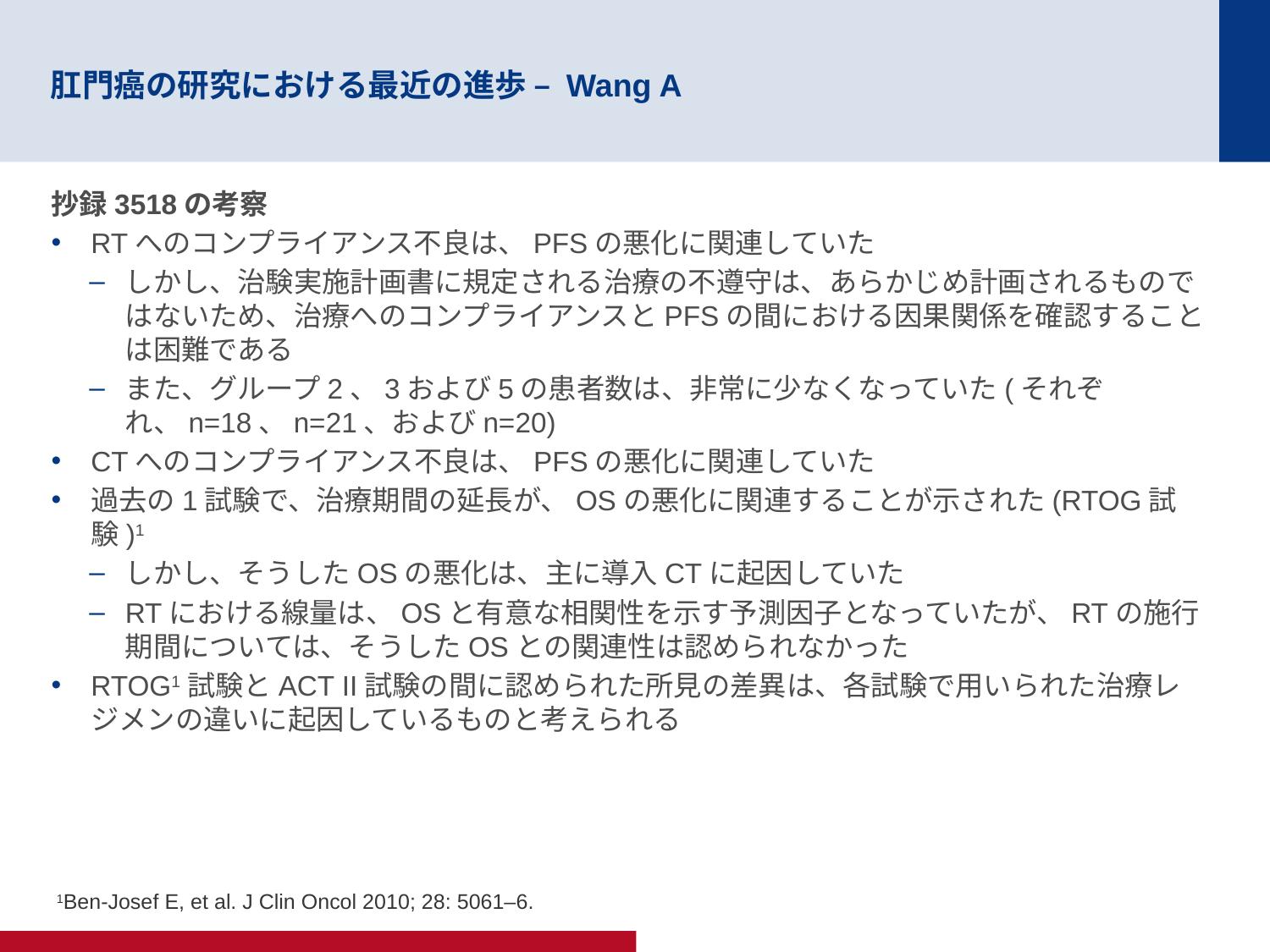

# 肛門癌の研究における最近の進歩 – Wang A
抄録3518の考察
RTへのコンプライアンス不良は、PFSの悪化に関連していた
しかし、治験実施計画書に規定される治療の不遵守は、あらかじめ計画されるものではないため、治療へのコンプライアンスとPFSの間における因果関係を確認することは困難である
また、グループ2、3および5の患者数は、非常に少なくなっていた(それぞれ、n=18、n=21、およびn=20)
CTへのコンプライアンス不良は、PFSの悪化に関連していた
過去の1試験で、治療期間の延長が、OSの悪化に関連することが示された(RTOG試験)1
しかし、そうしたOSの悪化は、主に導入CTに起因していた
RTにおける線量は、OSと有意な相関性を示す予測因子となっていたが、RTの施行期間については、そうしたOSとの関連性は認められなかった
RTOG1試験とACT II試験の間に認められた所見の差異は、各試験で用いられた治療レジメンの違いに起因しているものと考えられる
 1Ben-Josef E, et al. J Clin Oncol 2010; 28: 5061–6.